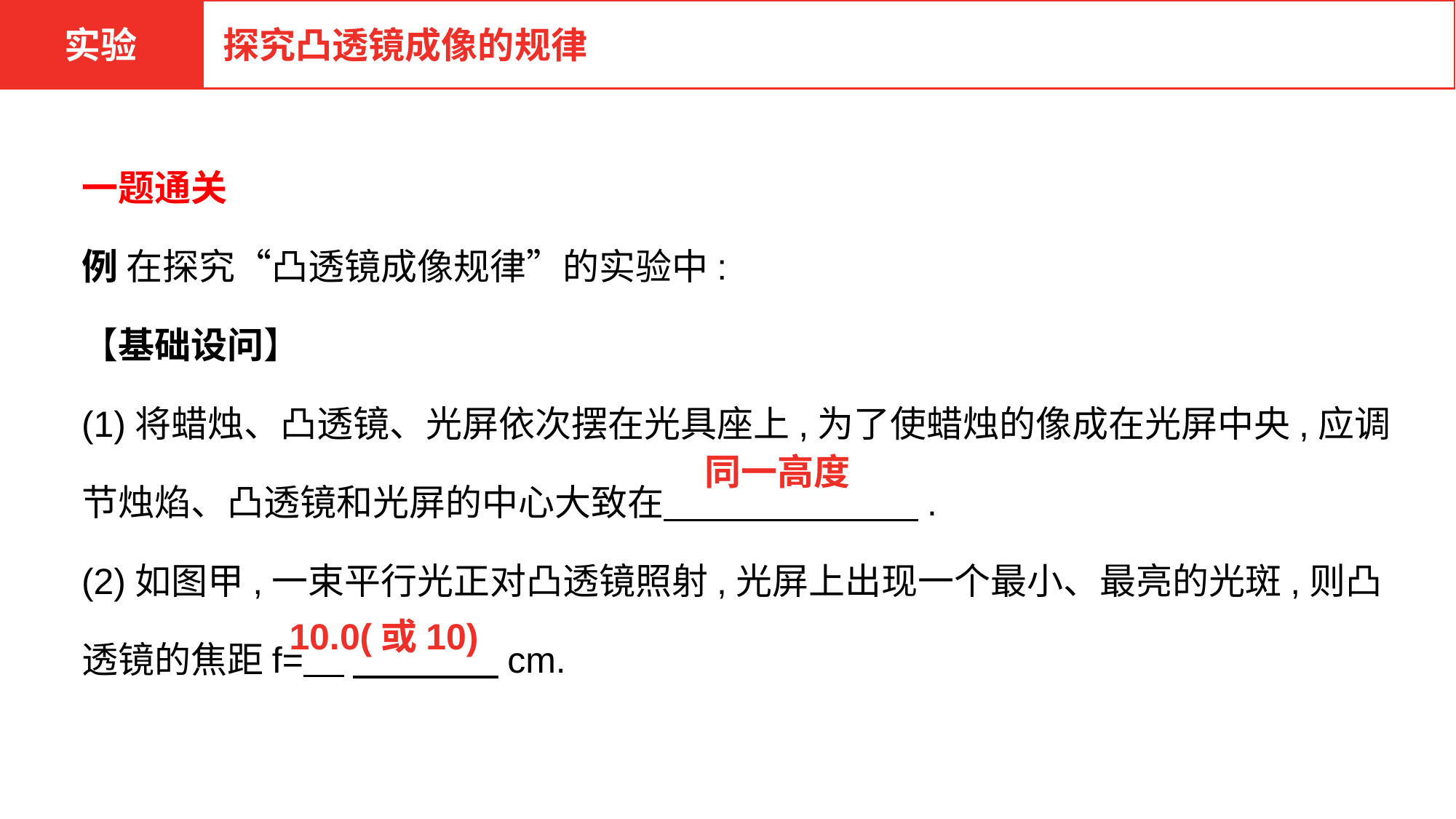

实验
探究凸透镜成像的规律
一题通关
例 在探究“凸透镜成像规律”的实验中:
【基础设问】
(1)将蜡烛、凸透镜、光屏依次摆在光具座上,为了使蜡烛的像成在光屏中央,应调节烛焰、凸透镜和光屏的中心大致在　　　　　　　.
(2)如图甲,一束平行光正对凸透镜照射,光屏上出现一个最小、最亮的光斑,则凸透镜的焦距f=    　　　　cm.
同一高度
10.0(或10)